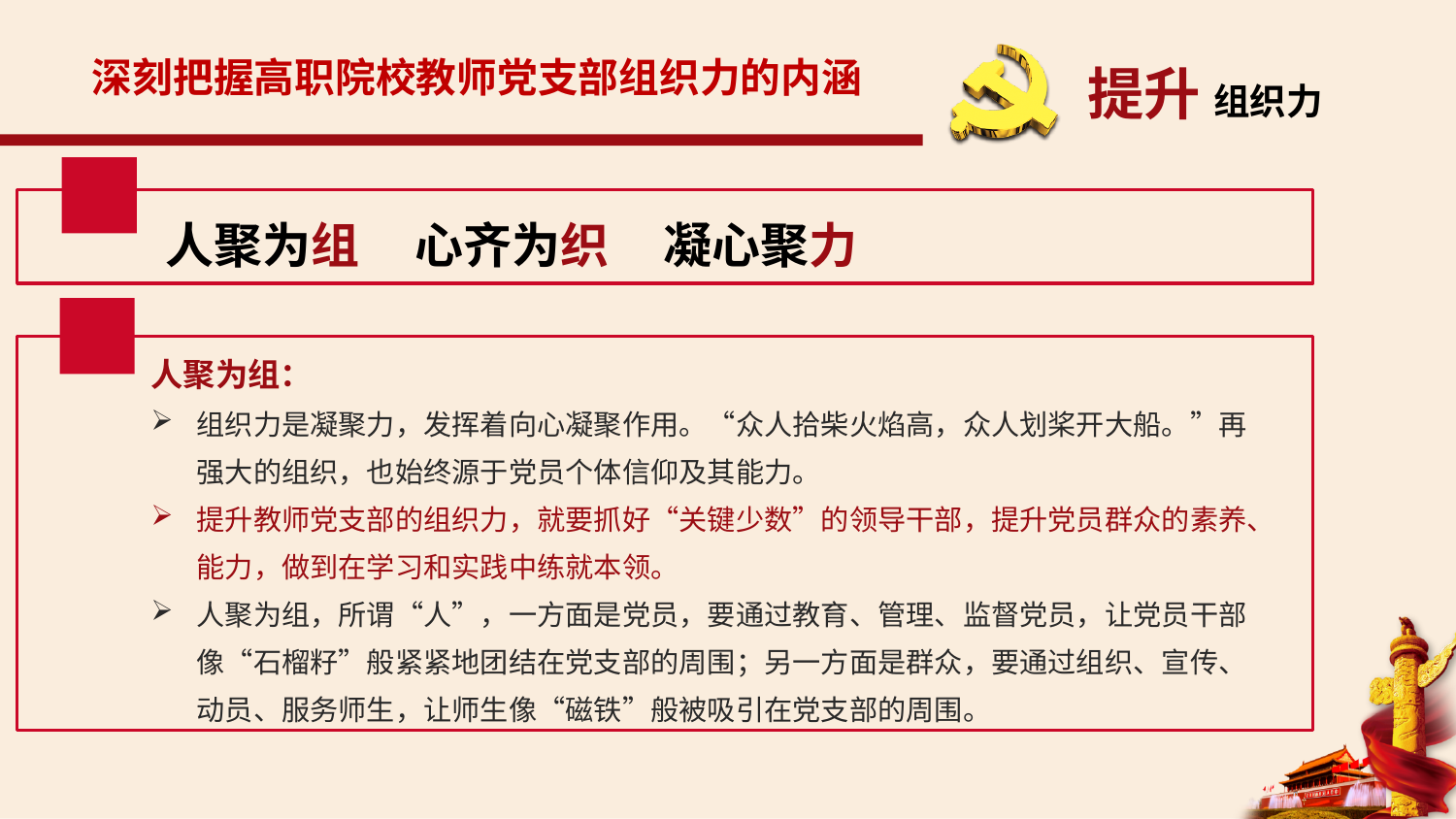

深刻把握高职院校教师党支部组织力的内涵

 人聚为组     心齐为织     凝心聚力

人聚为组：
组织力是凝聚力，发挥着向心凝聚作用。“众人拾柴火焰高，众人划桨开大船。”再强大的组织，也始终源于党员个体信仰及其能力。
提升教师党支部的组织力，就要抓好“关键少数”的领导干部，提升党员群众的素养、能力，做到在学习和实践中练就本领。
人聚为组，所谓“人”，一方面是党员，要通过教育、管理、监督党员，让党员干部像“石榴籽”般紧紧地团结在党支部的周围；另一方面是群众，要通过组织、宣传、动员、服务师生，让师生像“磁铁”般被吸引在党支部的周围。